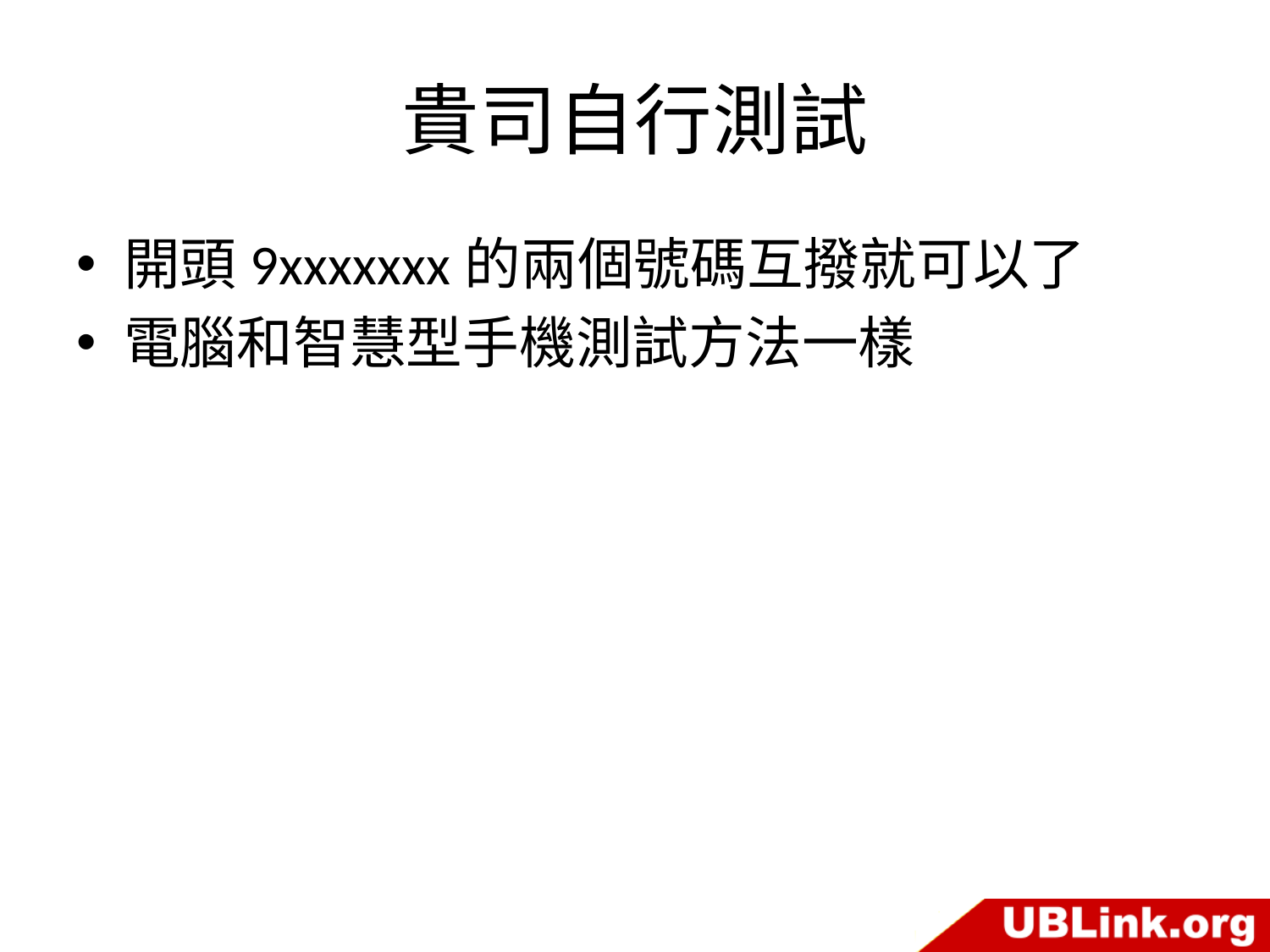

# 貴司自行測試
開頭9xxxxxxx的兩個號碼互撥就可以了
電腦和智慧型手機測試方法一樣